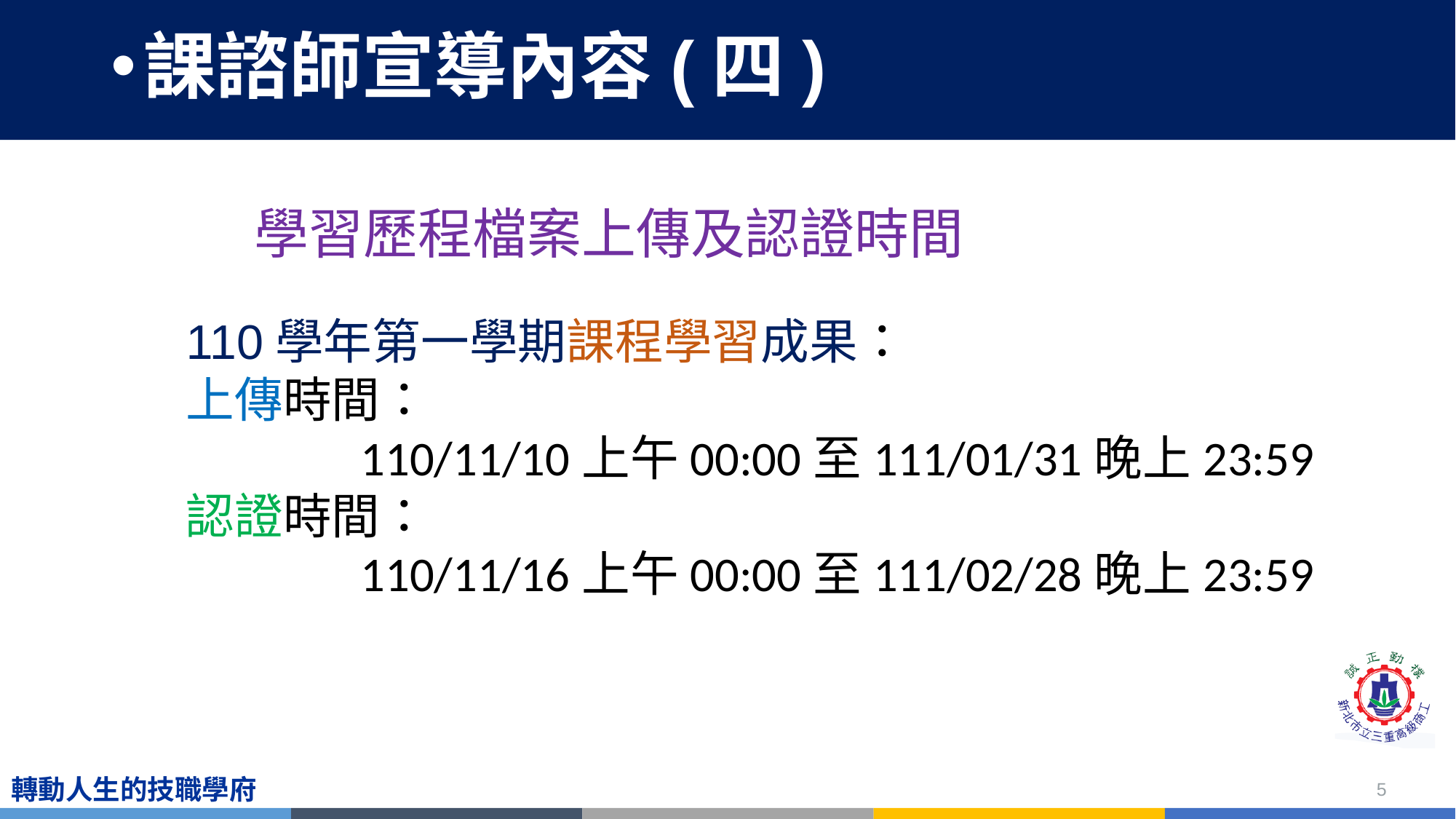

# 課諮師宣導內容(四)

學習歷程檔案上傳及認證時間
110學年第一學期課程學習成果：
上傳時間：
                110/11/10上午00:00至111/01/31晚上23:59
認證時間：
                110/11/16上午00:00至111/02/28晚上23:59
5